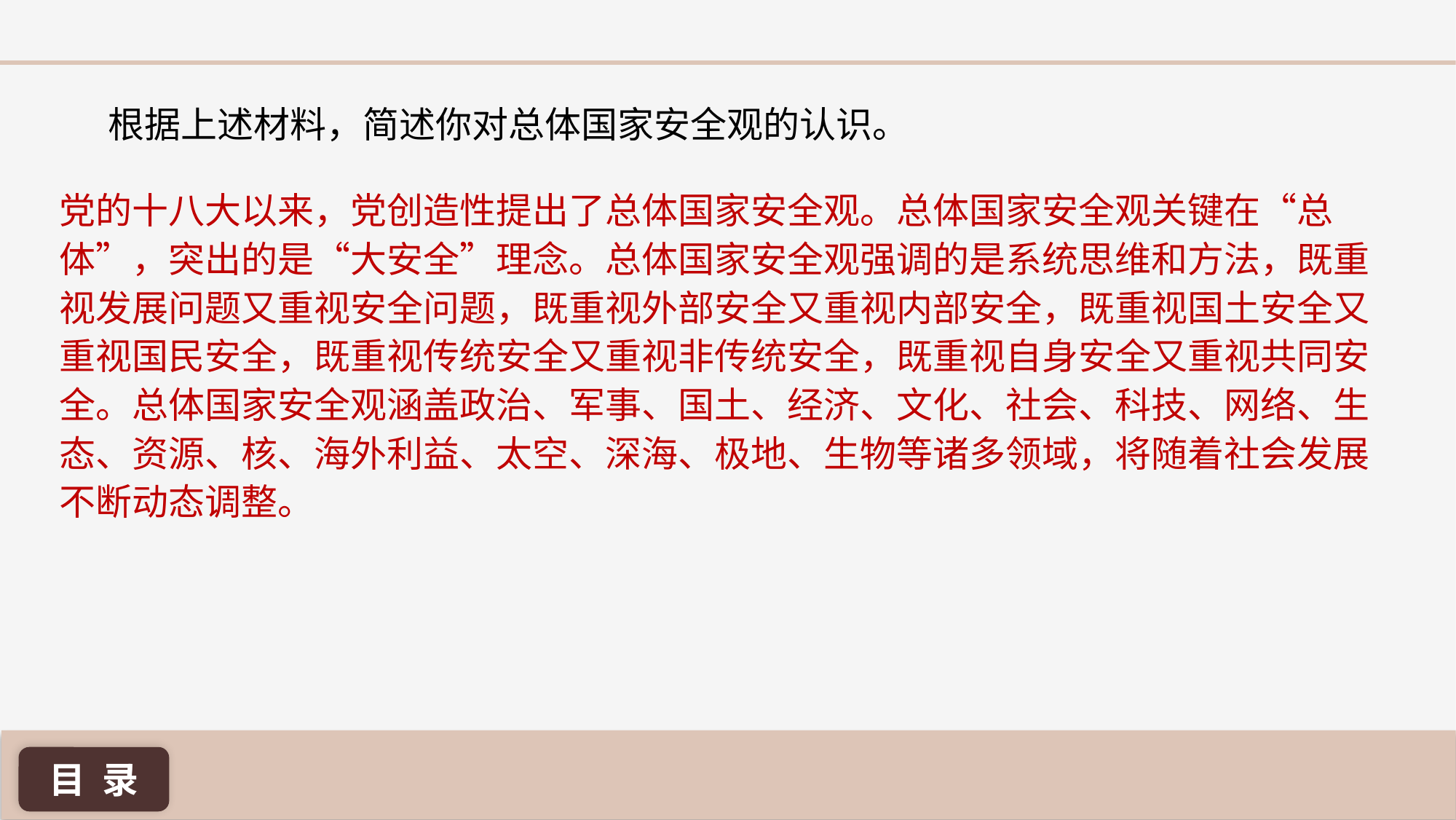

根据上述材料，简述你对总体国家安全观的认识。
党的十八大以来，党创造性提出了总体国家安全观。总体国家安全观关键在“总体”，突出的是“大安全”理念。总体国家安全观强调的是系统思维和方法，既重视发展问题又重视安全问题，既重视外部安全又重视内部安全，既重视国土安全又重视国民安全，既重视传统安全又重视非传统安全，既重视自身安全又重视共同安
全。总体国家安全观涵盖政治、军事、国土、经济、文化、社会、科技、网络、生态、资源、核、海外利益、太空、深海、极地、生物等诸多领域，将随着社会发展不断动态调整。